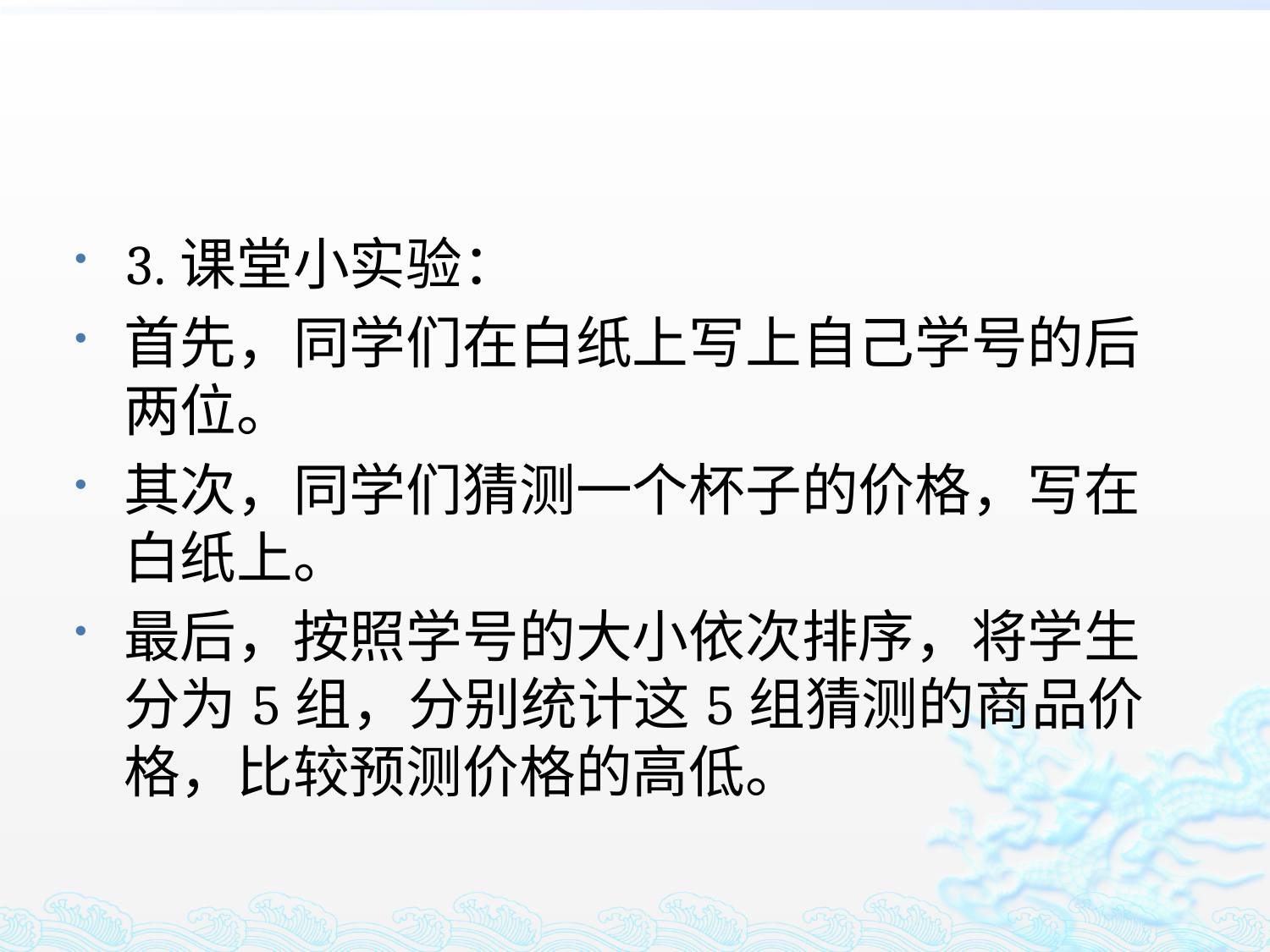

#
3.课堂小实验：
首先，同学们在白纸上写上自己学号的后两位。
其次，同学们猜测一个杯子的价格，写在白纸上。
最后，按照学号的大小依次排序，将学生分为5组，分别统计这5组猜测的商品价格，比较预测价格的高低。